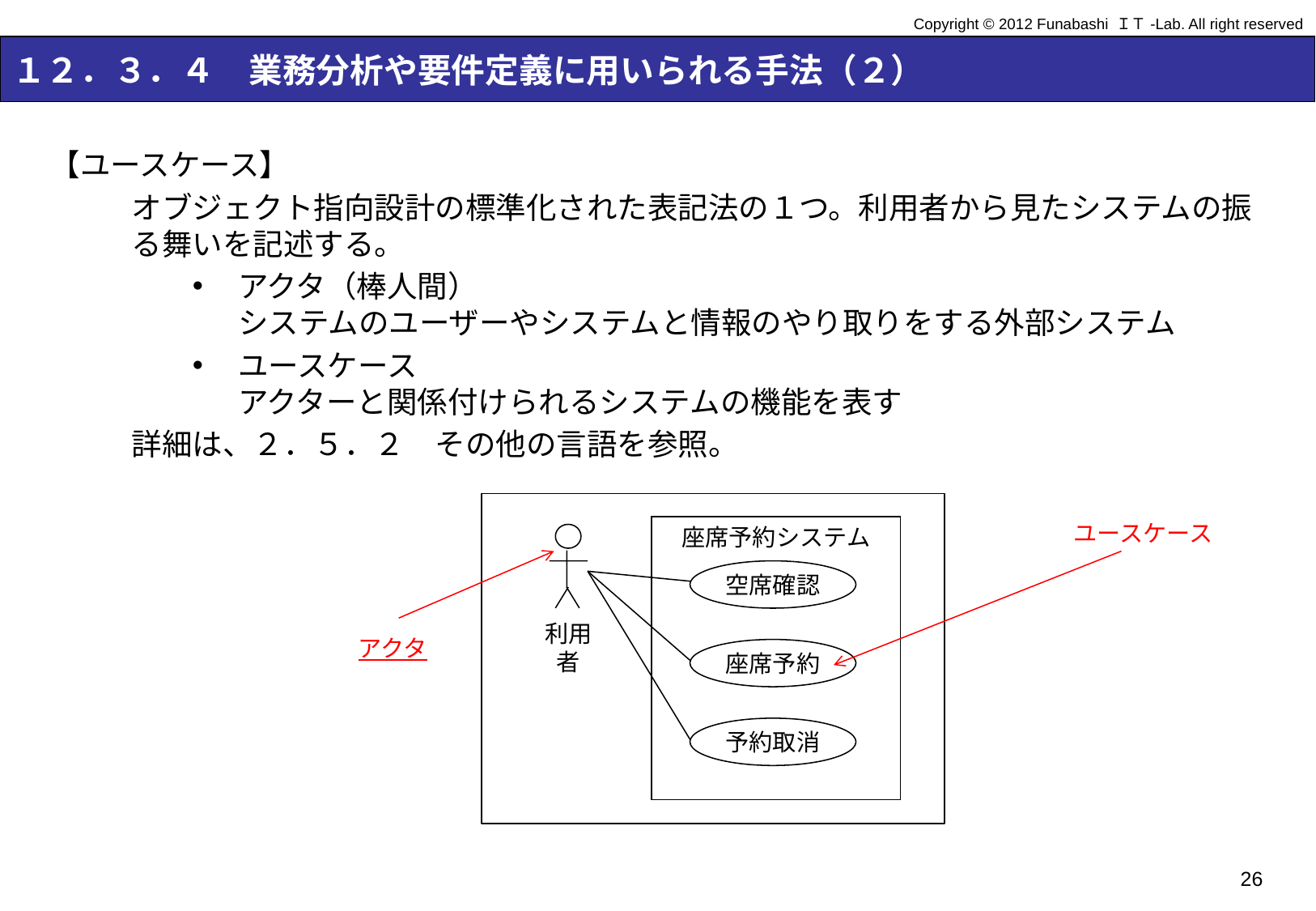

Copyright © 2012 Funabashi ＩＴ-Lab. All right reserved
# １２．３．４　業務分析や要件定義に用いられる手法（２）
【ユースケース】
オブジェクト指向設計の標準化された表記法の１つ。利用者から見たシステムの振る舞いを記述する。
アクタ（棒人間）
システムのユーザーやシステムと情報のやり取りをする外部システム
ユースケース
アクターと関係付けられるシステムの機能を表す
詳細は、２．５．２　その他の言語を参照。

ユースケース
座席予約システム

空席確認

利用者
座席予約
予約取消
アクタ
26